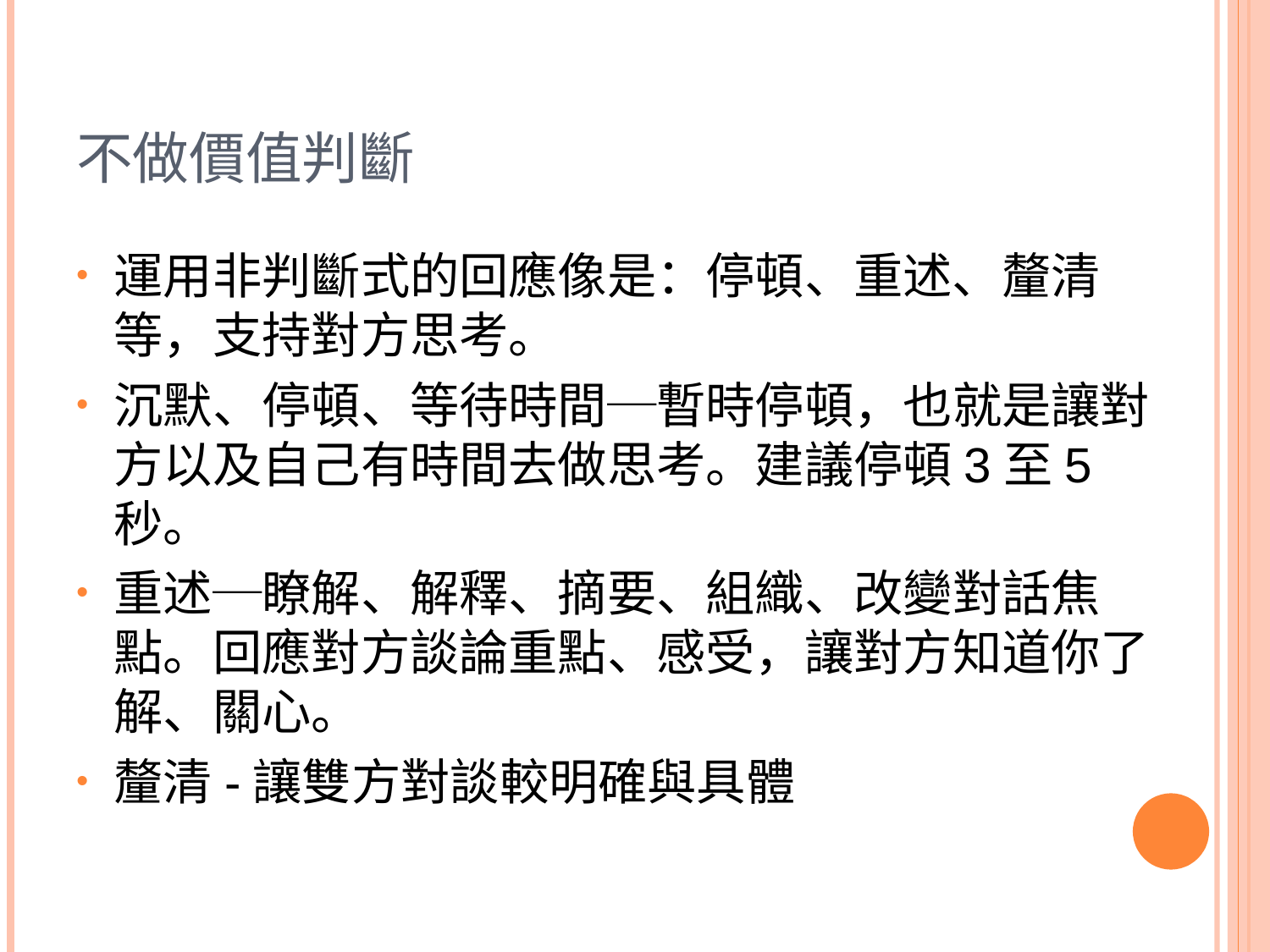

# 不做價值判斷
運用非判斷式的回應像是：停頓、重述、釐清等，支持對方思考。
沉默、停頓、等待時間─暫時停頓，也就是讓對方以及自己有時間去做思考。建議停頓3至5秒。
重述─瞭解、解釋、摘要、組織、改變對話焦點。回應對方談論重點、感受，讓對方知道你了解、關心。
釐清-讓雙方對談較明確與具體